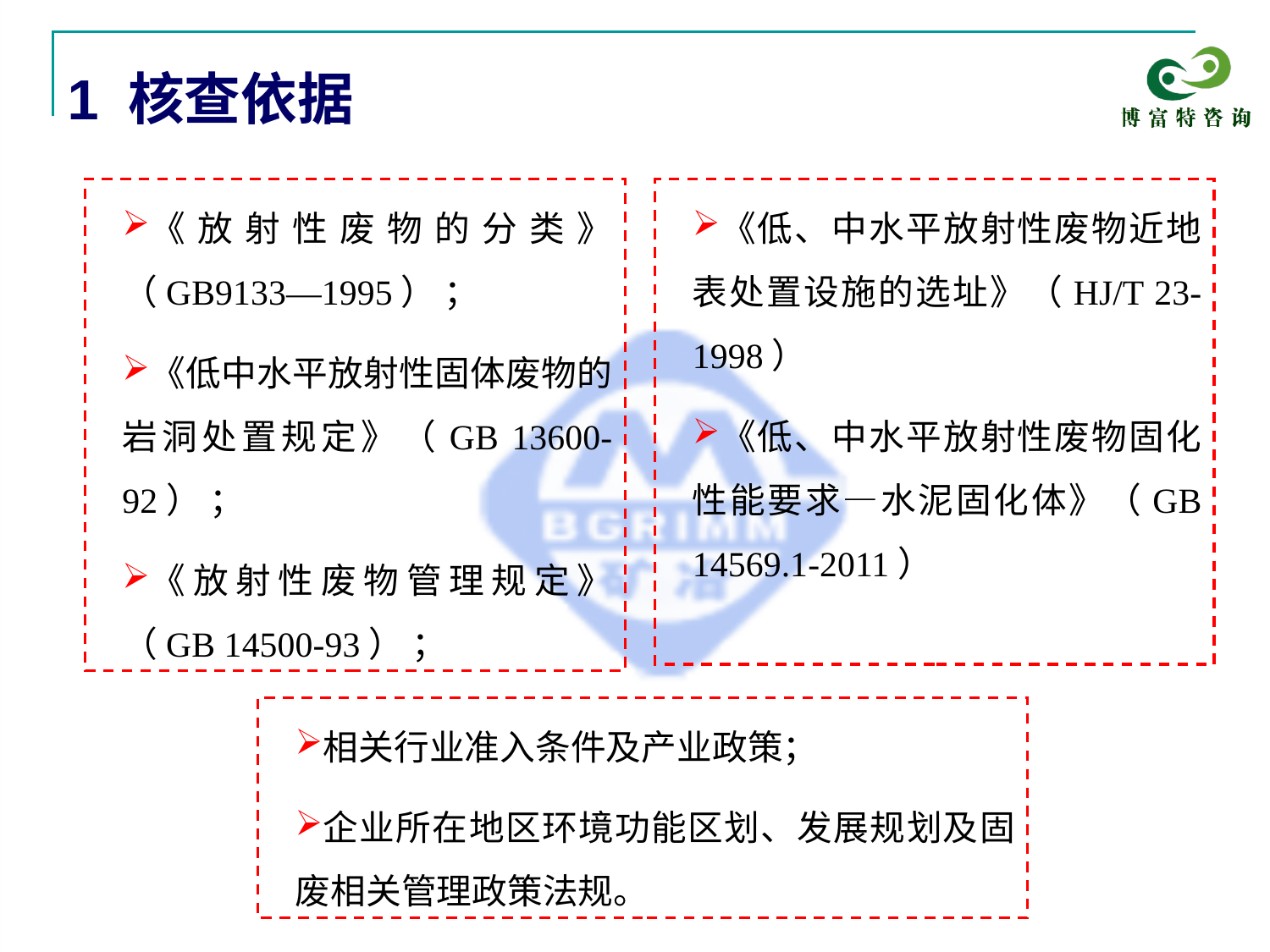

1 核查依据
《放射性废物的分类》（GB9133—1995） ；
《低中水平放射性固体废物的岩洞处置规定》（GB 13600-92） ；
《放射性废物管理规定》（GB 14500-93） ；
《低、中水平放射性废物近地表处置设施的选址》（HJ/T 23-1998）
《低、中水平放射性废物固化性能要求—水泥固化体》（GB 14569.1-2011）

相关行业准入条件及产业政策；
企业所在地区环境功能区划、发展规划及固废相关管理政策法规。